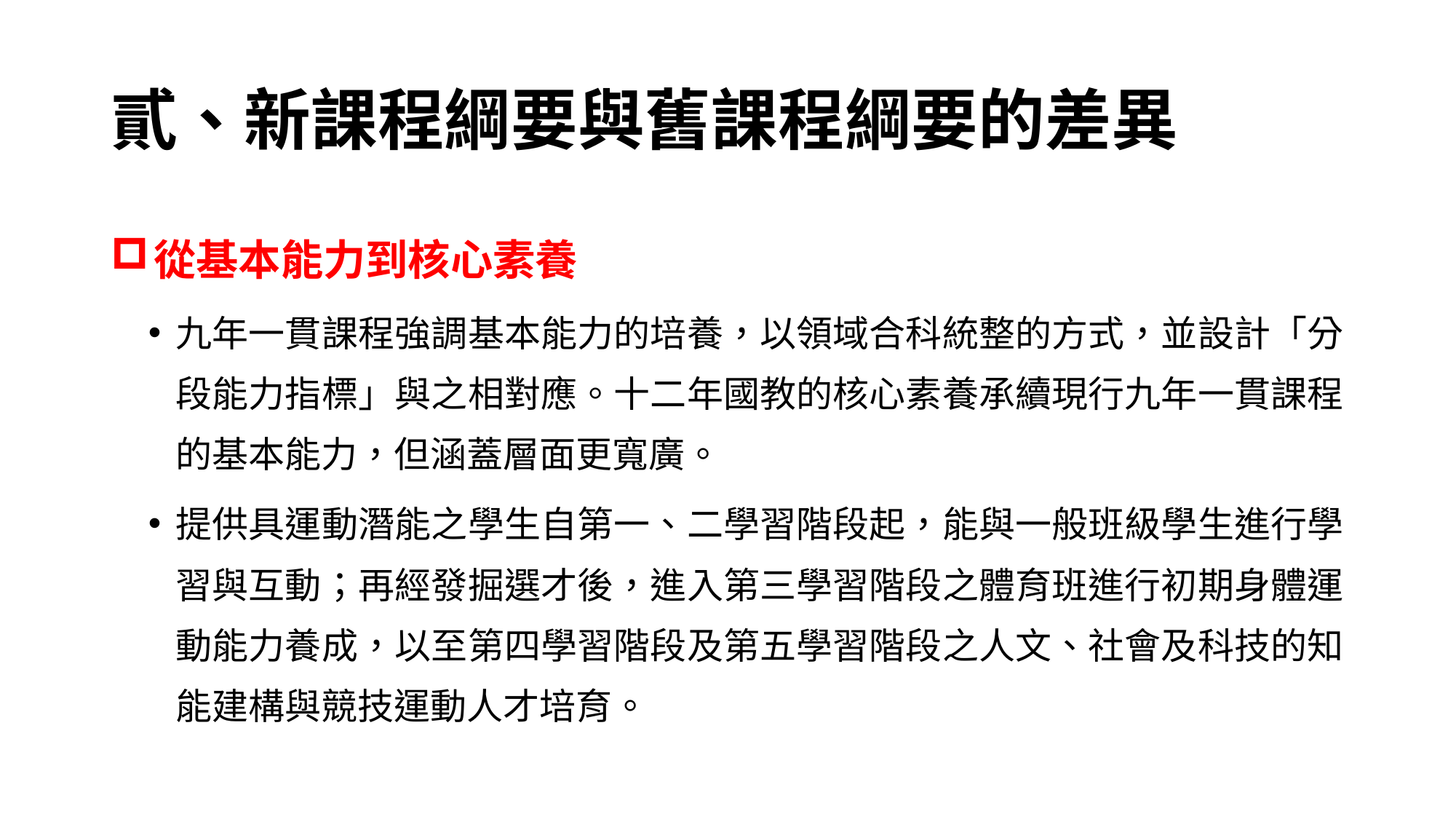

# 貳、新課程綱要與舊課程綱要的差異
從基本能力到核心素養
九年一貫課程強調基本能力的培養，以領域合科統整的方式，並設計「分段能力指標」與之相對應。十二年國教的核心素養承續現行九年一貫課程的基本能力，但涵蓋層面更寬廣。
提供具運動潛能之學生自第一、二學習階段起，能與一般班級學生進行學習與互動；再經發掘選才後，進入第三學習階段之體育班進行初期身體運動能力養成，以至第四學習階段及第五學習階段之人文、社會及科技的知能建構與競技運動人才培育。